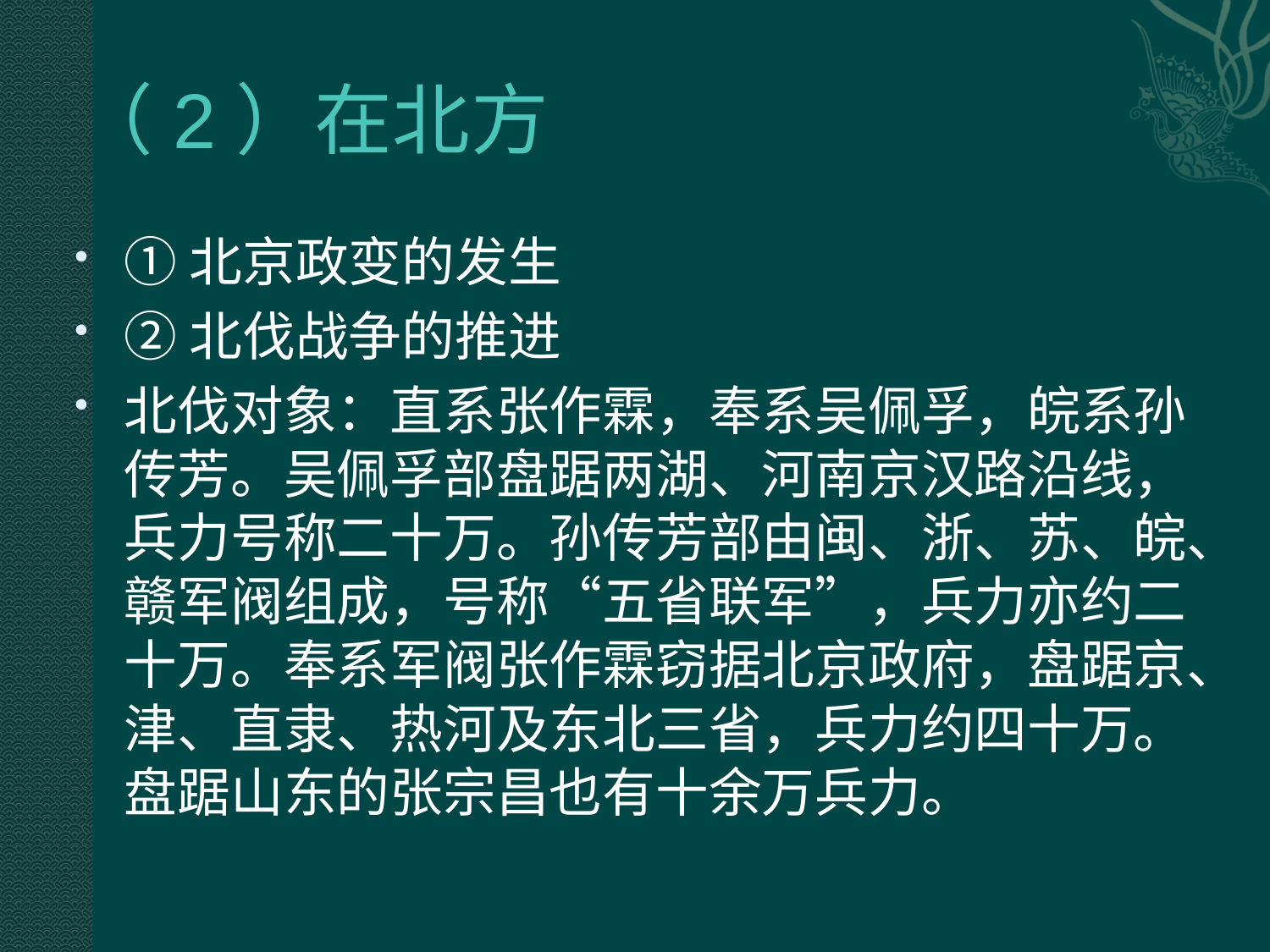

# （2）在北方
①北京政变的发生
②北伐战争的推进
北伐对象：直系张作霖，奉系吴佩孚，皖系孙传芳。吴佩孚部盘踞两湖、河南京汉路沿线，兵力号称二十万。孙传芳部由闽、浙、苏、皖、赣军阀组成，号称“五省联军”，兵力亦约二十万。奉系军阀张作霖窃据北京政府，盘踞京、津、直隶、热河及东北三省，兵力约四十万。盘踞山东的张宗昌也有十余万兵力。